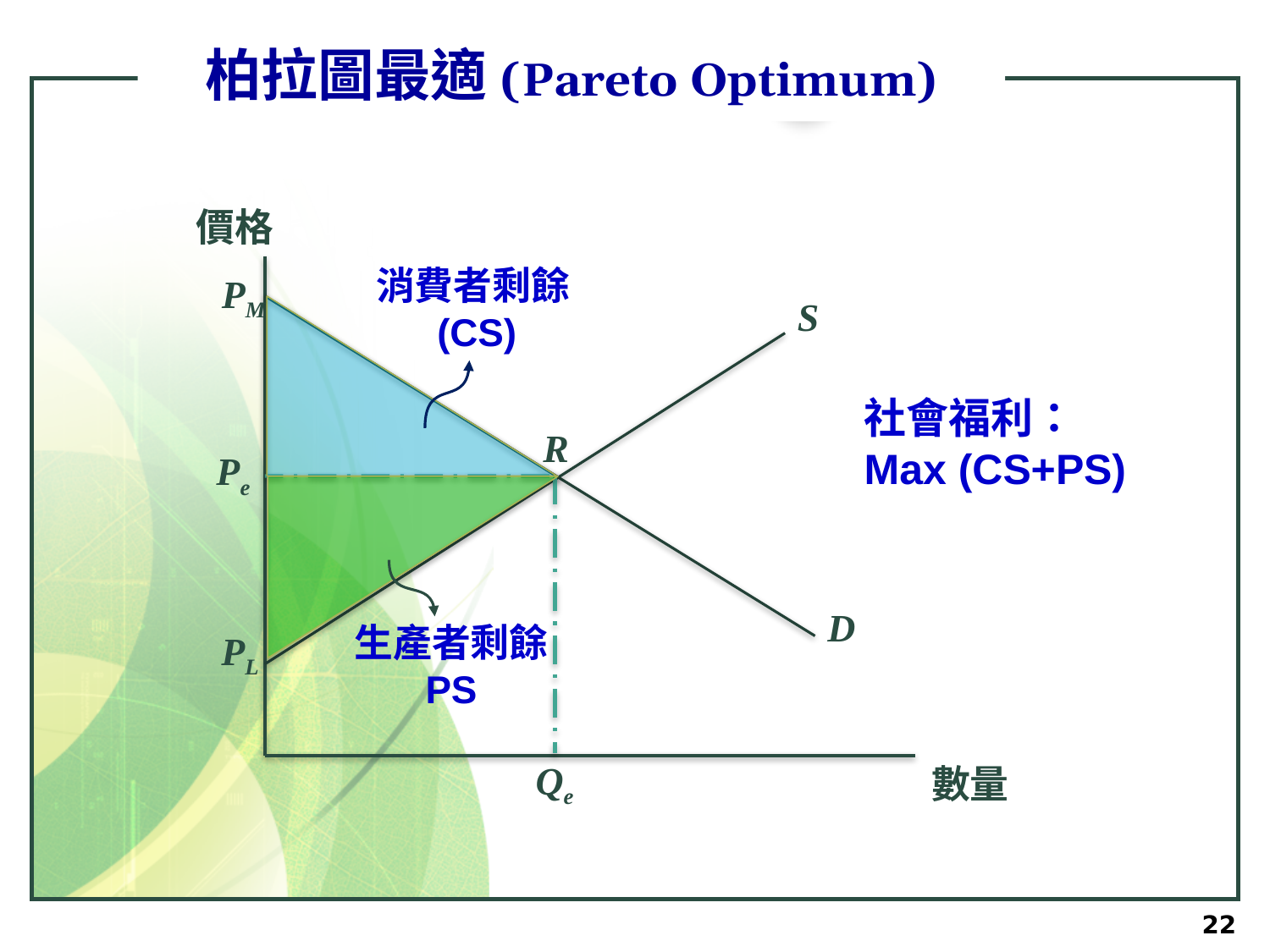

# 柏拉圖最適(Pareto Optimum)
價格
消費者剩餘(CS)
PM
S

社會福利：
Max (CS+PS)
R
Pe

D
生產者剩餘
PS
PL
Qe
數量
22